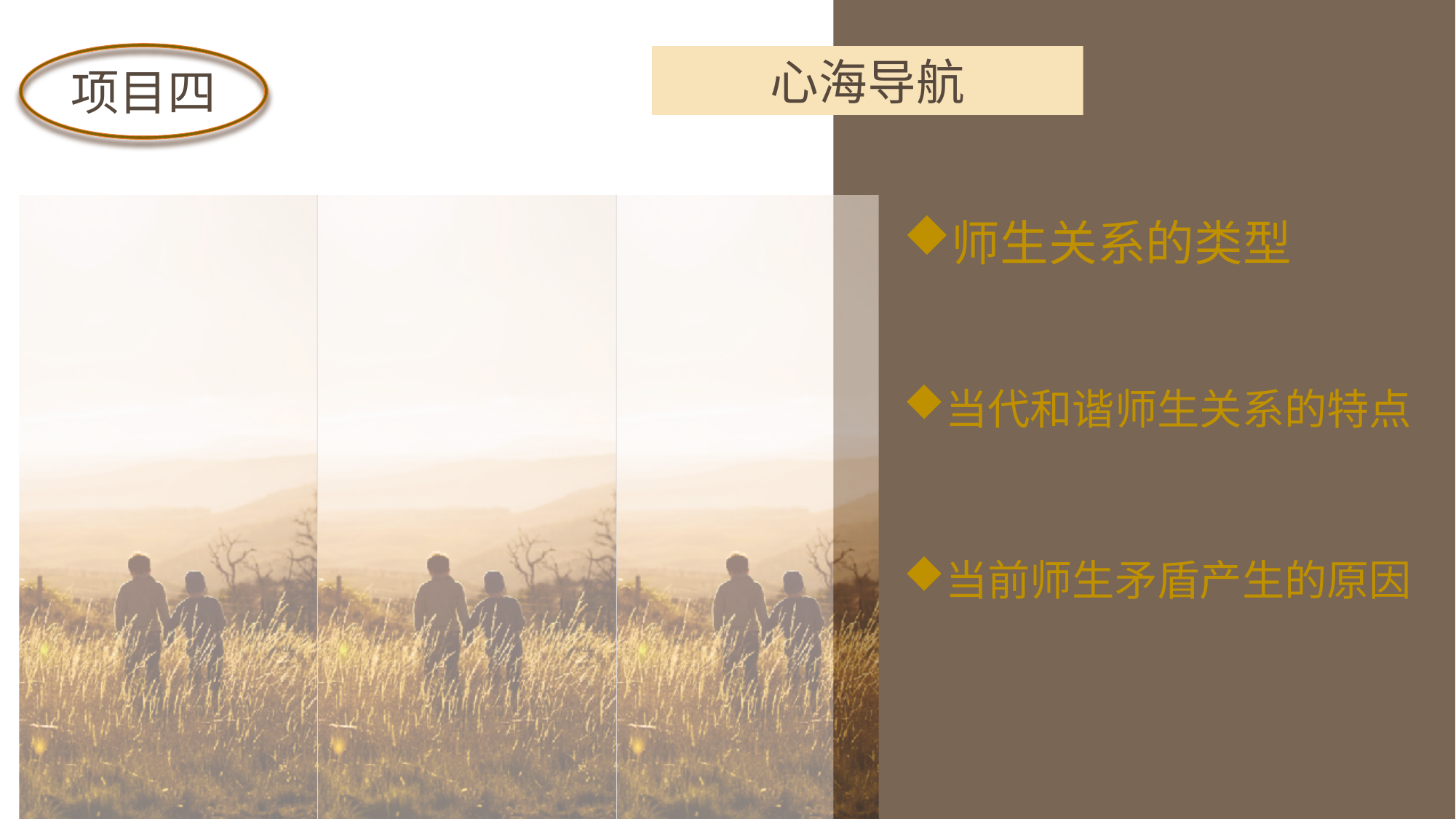

项目四
心海导航

师生关系的类型
当代和谐师生关系的特点
当前师生矛盾产生的原因